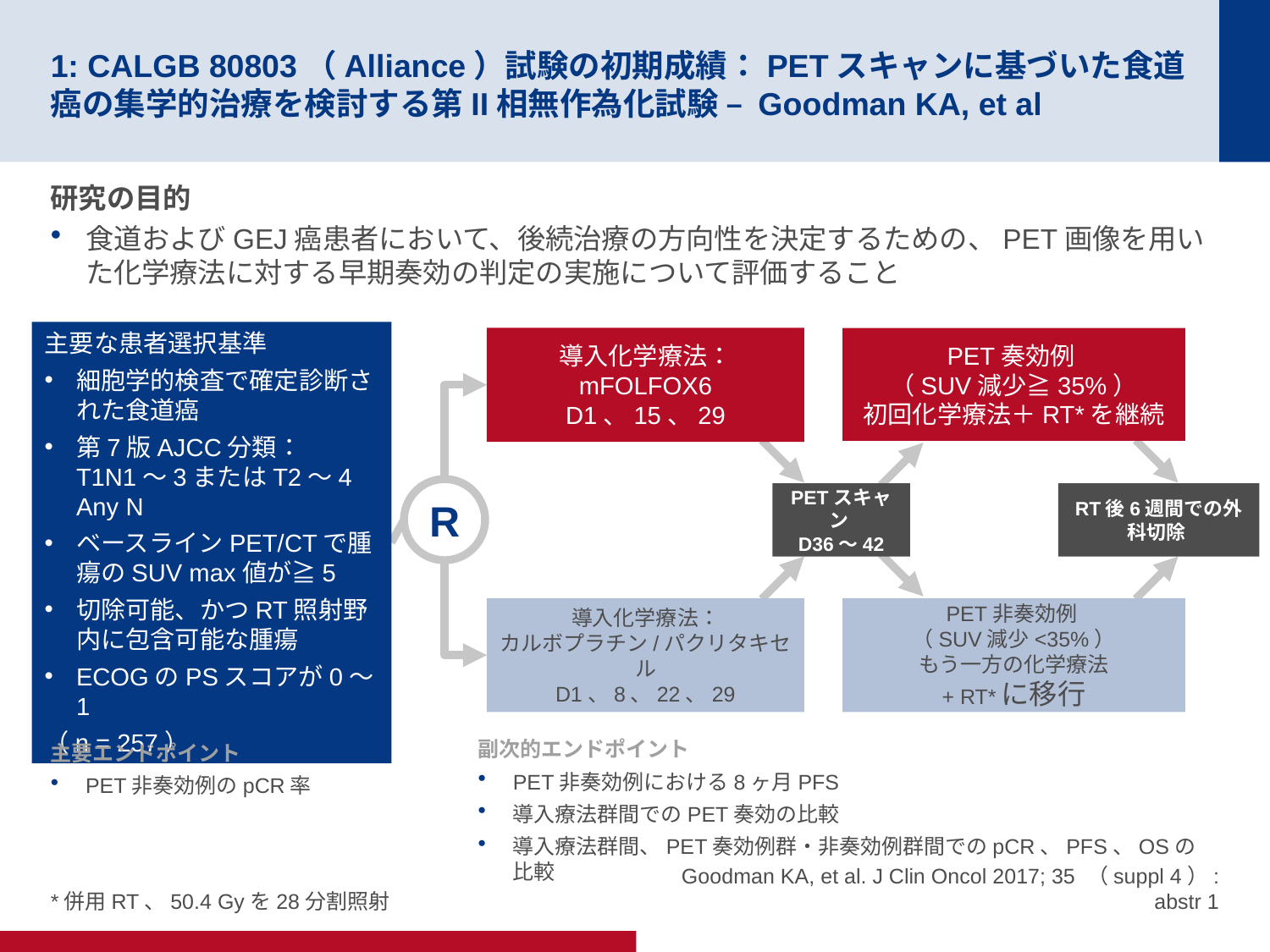

# 1: CALGB 80803（Alliance）試験の初期成績：PETスキャンに基づいた食道癌の集学的治療を検討する第II相無作為化試験 – Goodman KA, et al
研究の目的
食道およびGEJ癌患者において、後続治療の方向性を決定するための、PET画像を用いた化学療法に対する早期奏効の判定の実施について評価すること
主要な患者選択基準
細胞学的検査で確定診断された食道癌
第7版AJCC分類：
T1N1～3またはT2～4 Any N
ベースラインPET/CTで腫瘍のSUV max値が≧5
切除可能、かつRT照射野内に包含可能な腫瘍
ECOGのPSスコアが0～1
（n = 257）
導入化学療法：
mFOLFOX6
D1、15、29
PET奏効例
（SUV減少≧35%）
初回化学療法＋RT*を継続
R
PETスキャン
D36～42
RT後6週間での外科切除
導入化学療法：
カルボプラチン/パクリタキセル
D1、8、22、29
PET非奏効例
（SUV減少<35%）
もう一方の化学療法
+ RT*に移行
副次的エンドポイント
PET非奏効例における8ヶ月PFS
導入療法群間でのPET奏効の比較
導入療法群間、PET奏効例群・非奏効例群間でのpCR、PFS、OSの比較
主要エンドポイント
PET非奏効例のpCR率

*併用RT、50.4 Gyを28分割照射
Goodman KA, et al. J Clin Oncol 2017; 35 （suppl 4）: abstr 1